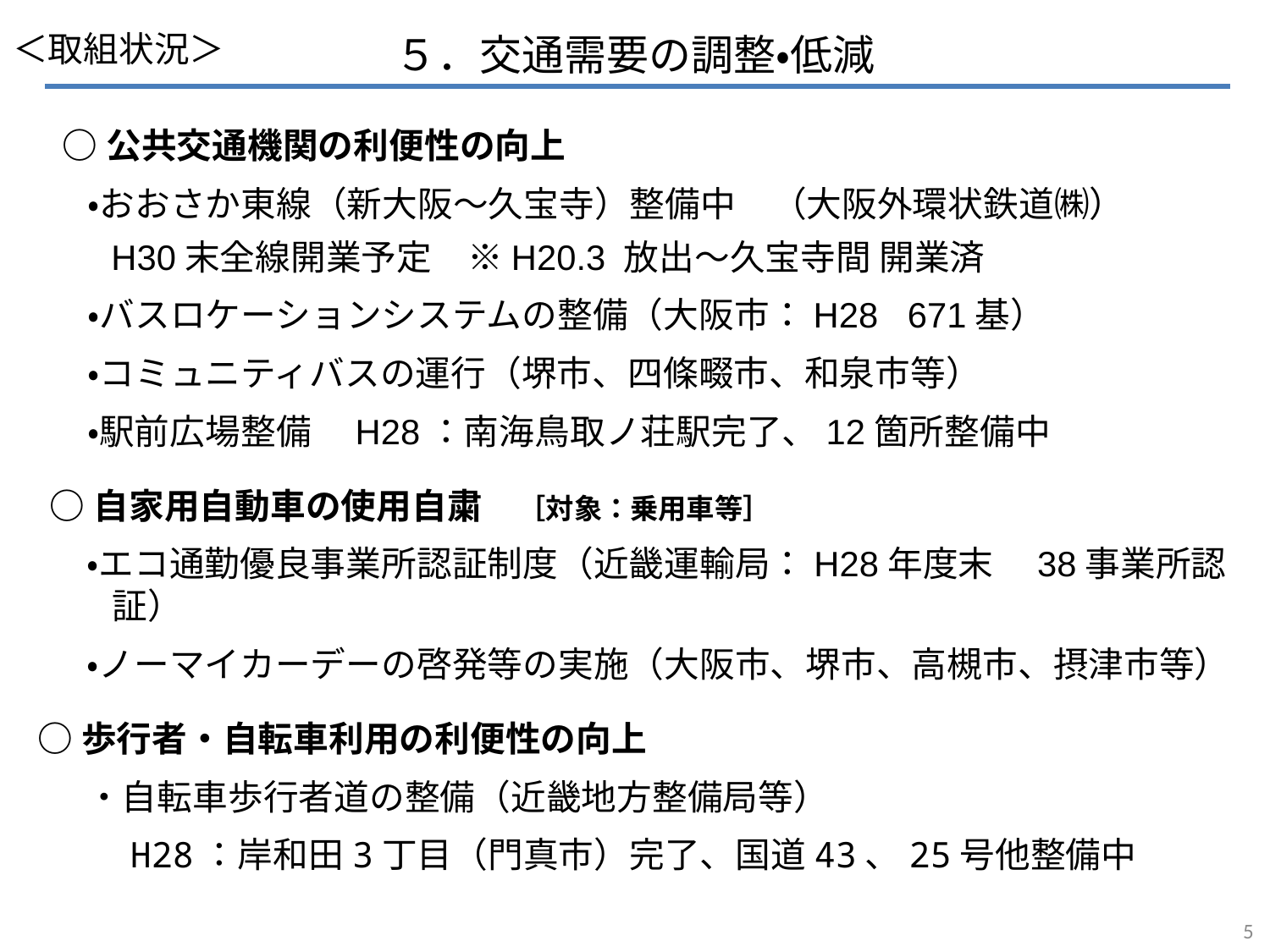

＜取組状況＞
５．交通需要の調整・低減
○公共交通機関の利便性の向上
・おおさか東線（新大阪～久宝寺）整備中　（大阪外環状鉄道㈱）
H30末全線開業予定　※H20.3 放出～久宝寺間 開業済
・バスロケーションシステムの整備（大阪市：H28   671基）
・コミュニティバスの運行（堺市、四條畷市、和泉市等）
・駅前広場整備　H28：南海鳥取ノ荘駅完了、12箇所整備中
○自家用自動車の使用自粛　［対象：乗用車等］
・エコ通勤優良事業所認証制度（近畿運輸局：H28年度末　38事業所認証）
・ノーマイカーデーの啓発等の実施（大阪市、堺市、高槻市、摂津市等）
○歩行者・自転車利用の利便性の向上
・自転車歩行者道の整備（近畿地方整備局等）
　H28：岸和田3丁目（門真市）完了、国道43、25号他整備中
5